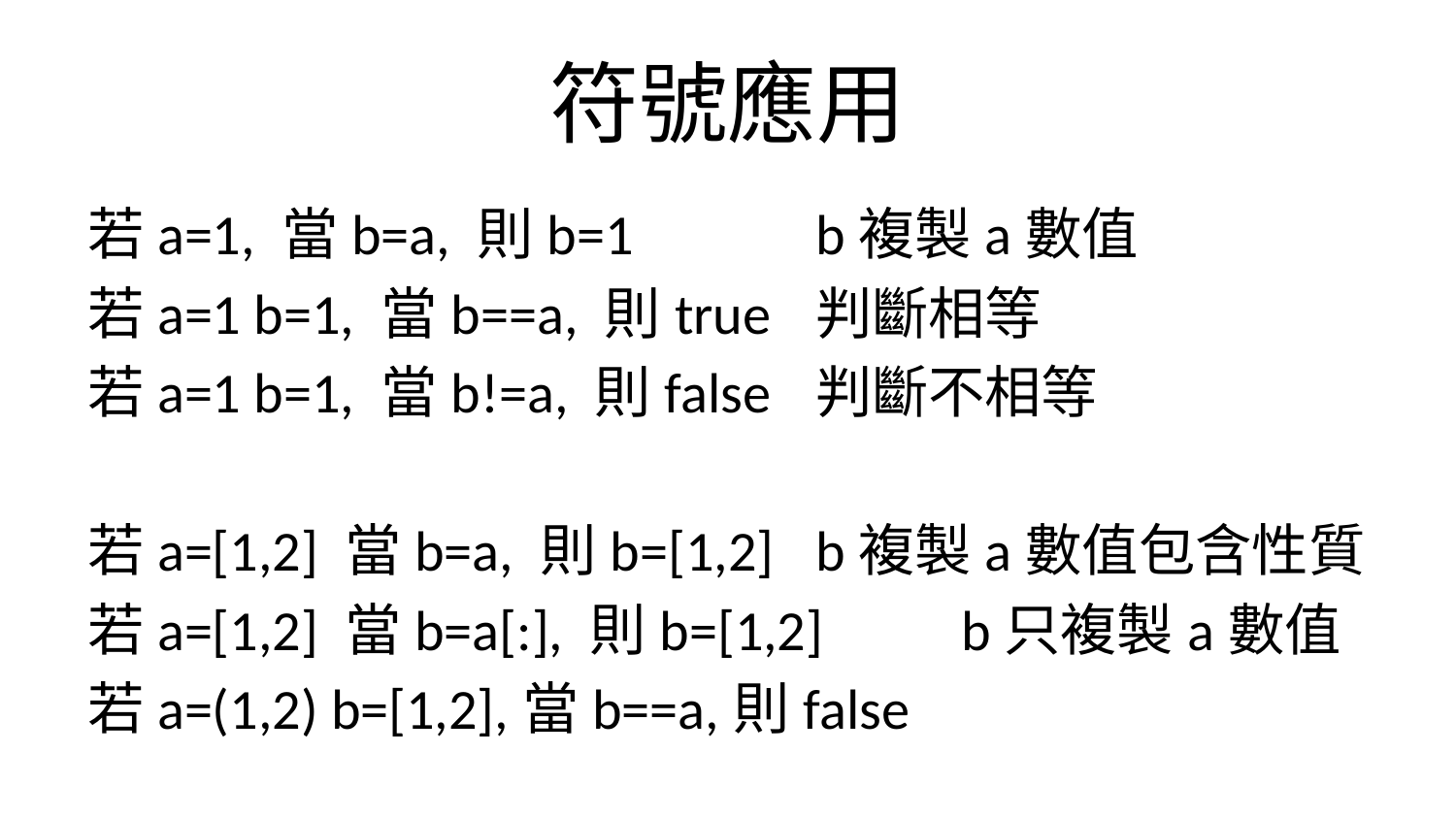

# 符號應用
若a=1, 當b=a, 則b=1		b複製a數值
若a=1 b=1, 當b==a, 則true	判斷相等
若a=1 b=1, 當b!=a, 則false	判斷不相等

若a=[1,2] 當b=a, 則b=[1,2]	b複製a數值包含性質
若a=[1,2] 當b=a[:], 則b=[1,2]	b只複製a數值
若a=(1,2) b=[1,2],當b==a,則false